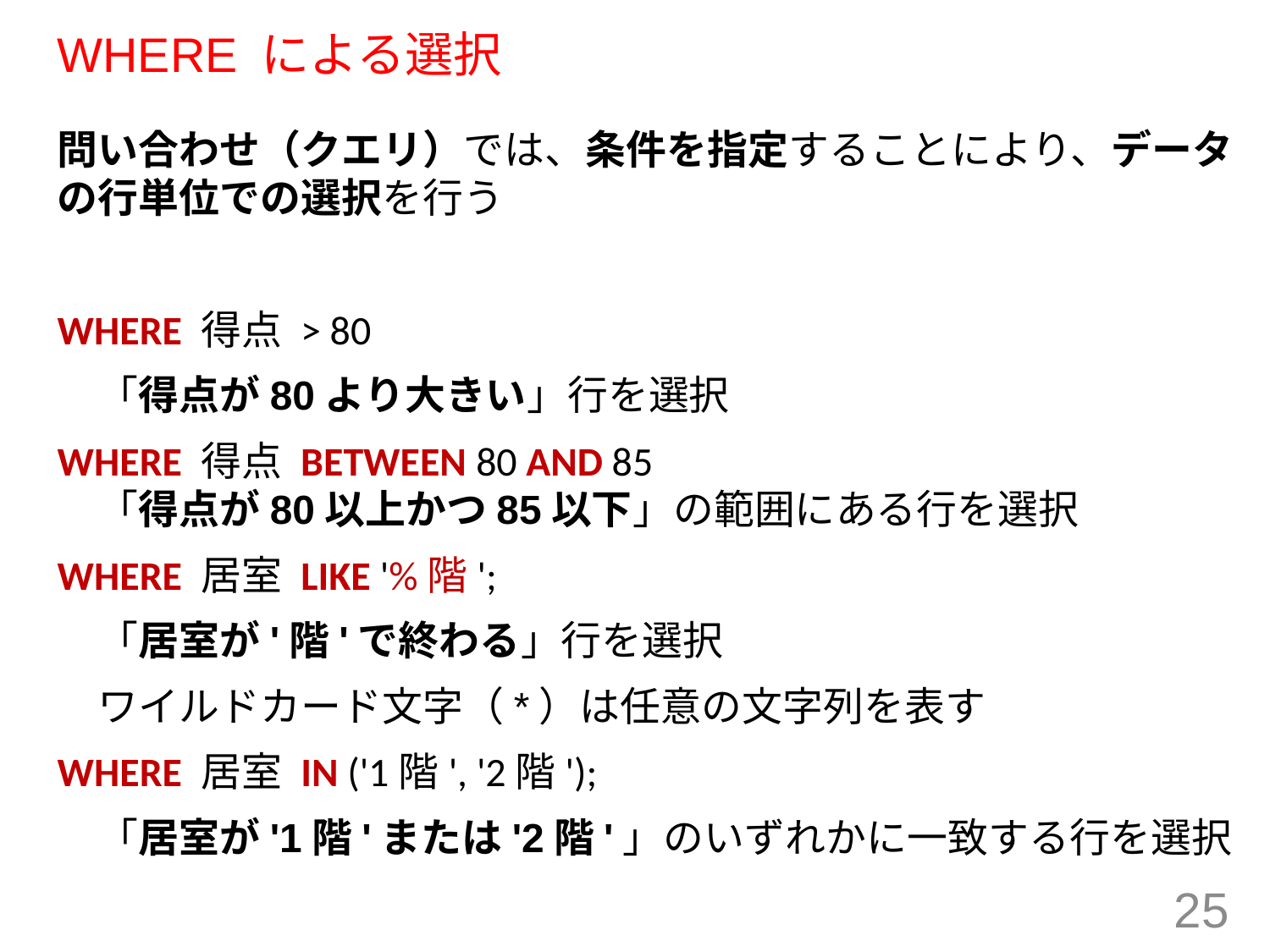

# WHERE による選択
問い合わせ（クエリ）では、条件を指定することにより、データの行単位での選択を行う

WHERE 得点 > 80
　「得点が80より大きい」行を選択
WHERE 得点 BETWEEN 80 AND 85
　「得点が80以上かつ85以下」の範囲にある行を選択
WHERE 居室 LIKE '%階';
　「居室が'階'で終わる」行を選択
　ワイルドカード文字（*）は任意の文字列を表す
WHERE 居室 IN ('1階', '2階');
　「居室が'1階'または'2階'」のいずれかに一致する行を選択

25